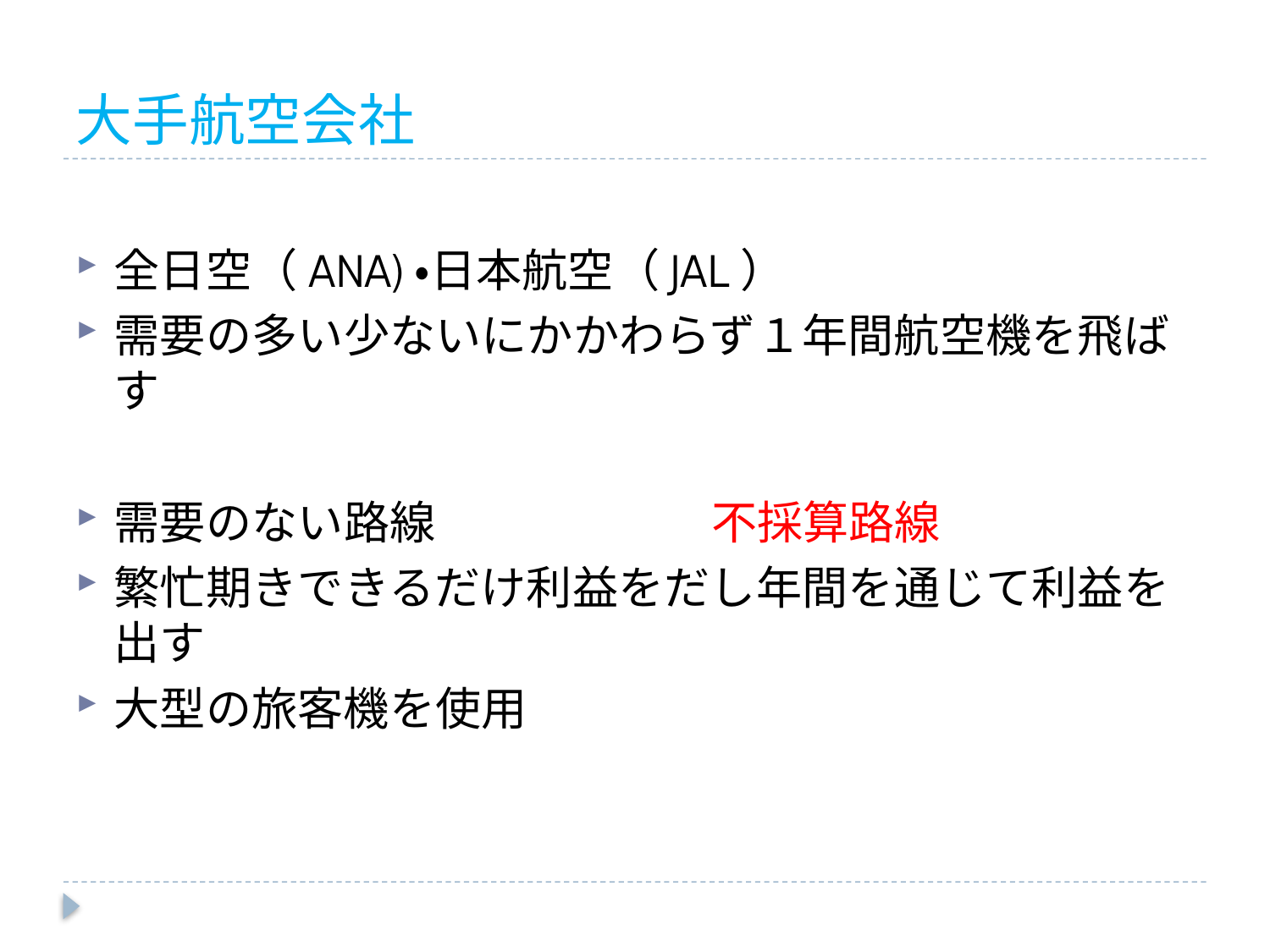

# 大手航空会社

全日空（ANA)・日本航空（JAL）
需要の多い少ないにかかわらず１年間航空機を飛ばす

需要のない路線　　　　　　不採算路線
繁忙期きできるだけ利益をだし年間を通じて利益を出す
大型の旅客機を使用